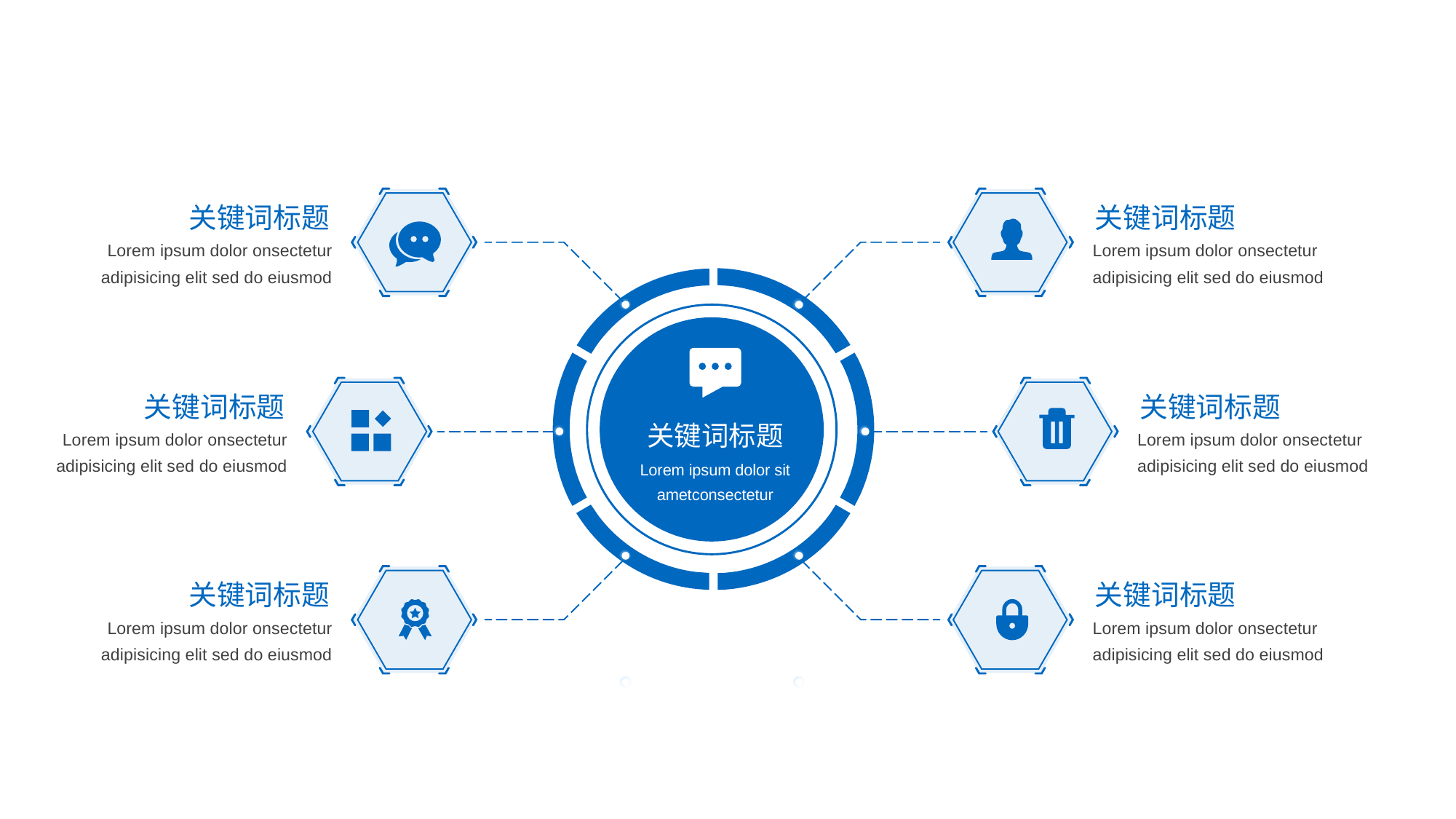

关键词标题
关键词标题

Lorem ipsum dolor onsectetur adipisicing elit sed do eiusmod
Lorem ipsum dolor onsectetur adipisicing elit sed do eiusmod

关键词标题
关键词标题

关键词标题
Lorem ipsum dolor onsectetur adipisicing elit sed do eiusmod
Lorem ipsum dolor onsectetur adipisicing elit sed do eiusmod

Lorem ipsum dolor sit ametconsectetur

关键词标题
关键词标题

Lorem ipsum dolor onsectetur adipisicing elit sed do eiusmod
Lorem ipsum dolor onsectetur adipisicing elit sed do eiusmod